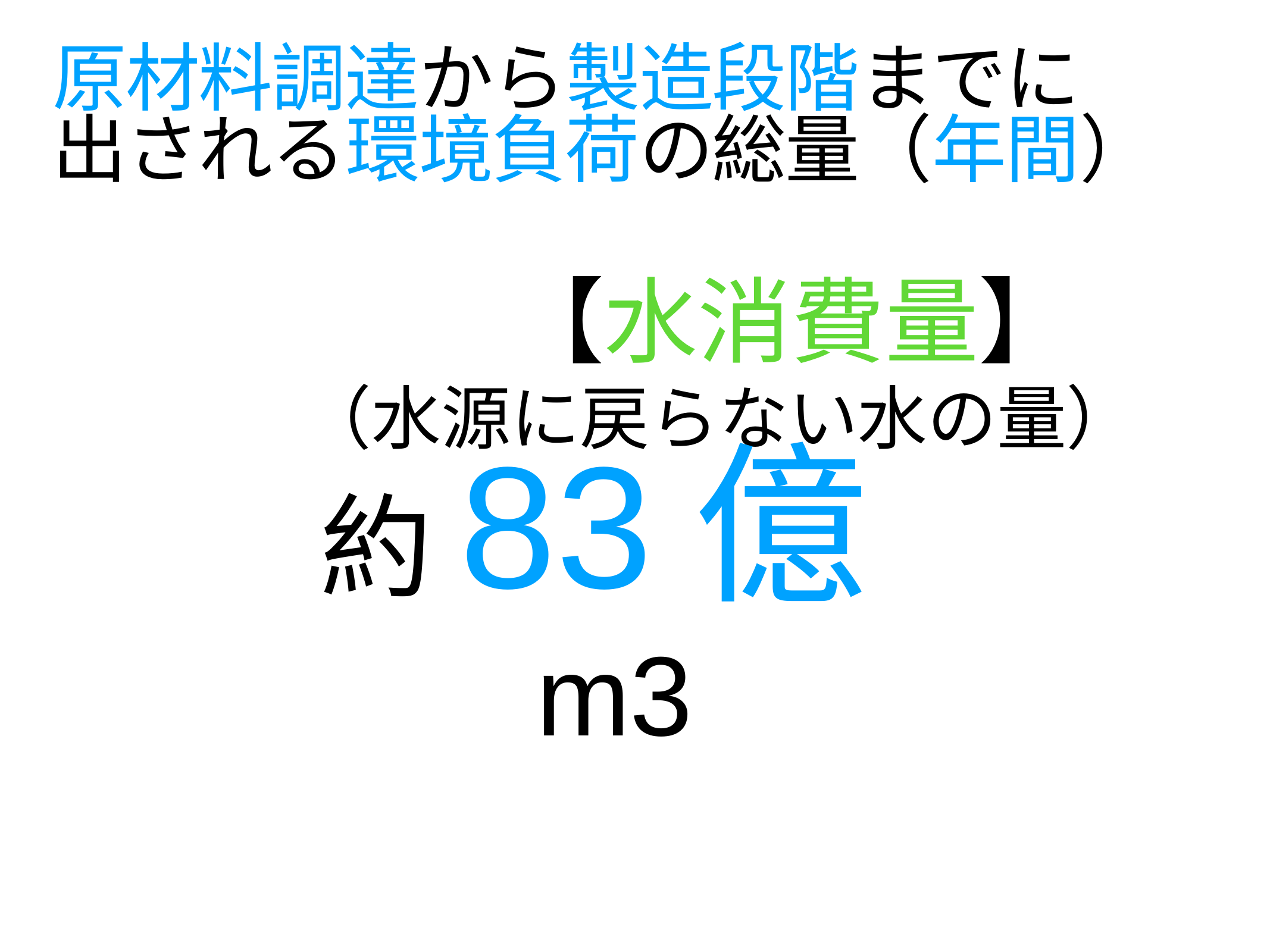

原材料調達から製造段階までに
出される環境負荷の総量（年間）
　　　　　　【水消費量】
　　　（水源に戻らない水の量）
約83億m3